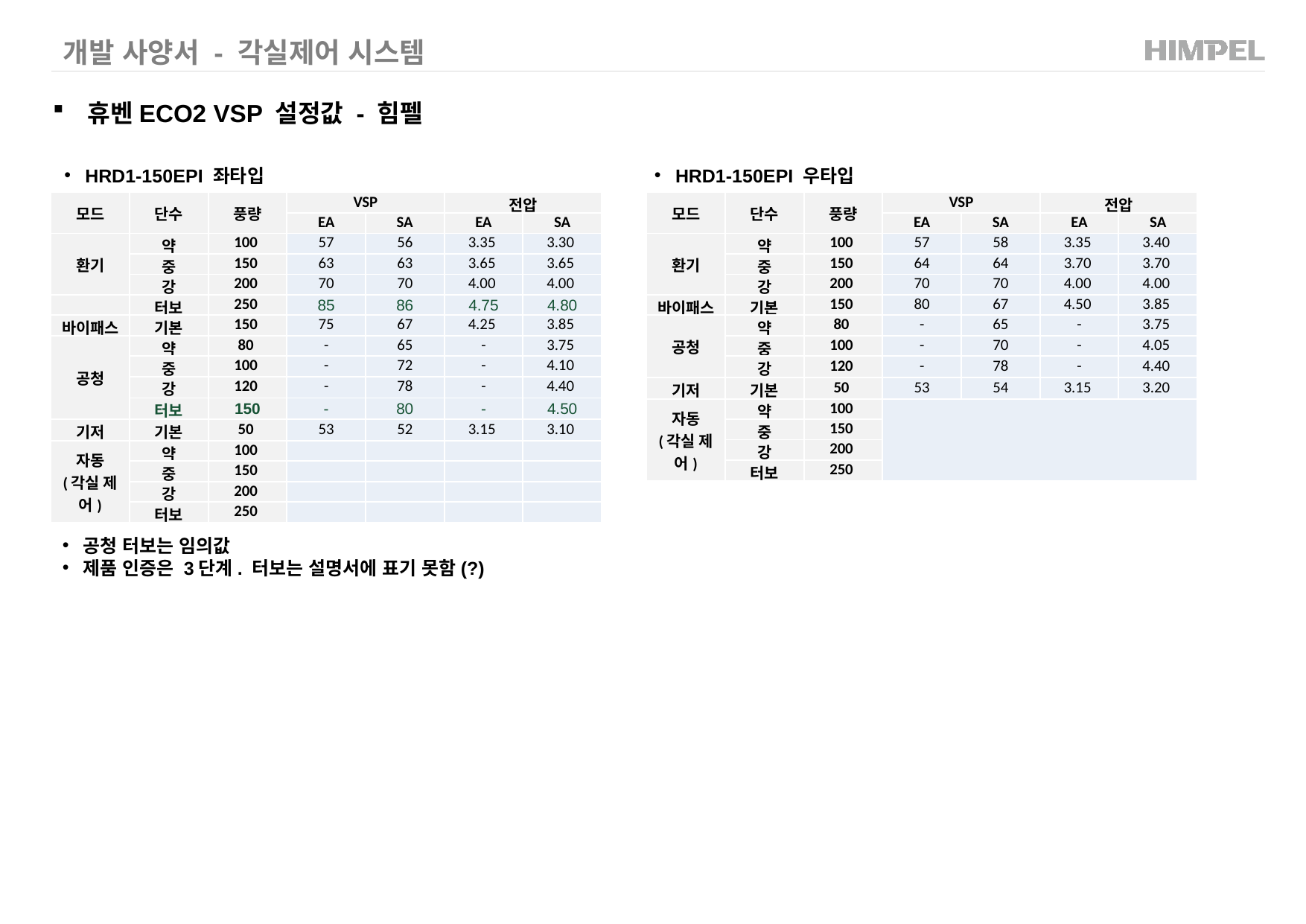

개발 사양서 - 각실제어 시스템
휴벤ECO2 VSP 설정값 - 힘펠
HRD1-150EPI 우타입
HRD1-150EPI 좌타입
| 모드 | 단수 | 풍량 | VSP |  | 전압 |  |
| --- | --- | --- | --- | --- | --- | --- |
|  |  |  | EA | SA | EA | SA |
| 환기 | 약 | 100 | 57 | 56 | 3.35 | 3.30 |
|  | 중 | 150 | 63 | 63 | 3.65 | 3.65 |
|  | 강 | 200 | 70 | 70 | 4.00 | 4.00 |
|  | 터보 | 250 | 85 | 86 | 4.75 | 4.80 |
| 바이패스 | 기본 | 150 | 75 | 67 | 4.25 | 3.85 |
| 공청 | 약 | 80 | - | 65 | - | 3.75 |
|  | 중 | 100 | - | 72 | - | 4.10 |
|  | 강 | 120 | - | 78 | - | 4.40 |
|  | 터보 | 150 | - | 80 | - | 4.50 |
| 기저 | 기본 | 50 | 53 | 52 | 3.15 | 3.10 |
| 자동 (각실 제어) | 약 | 100 |  |  |  |  |
|  | 중 | 150 |  |  |  |  |
|  | 강 | 200 |  |  |  |  |
|  | 터보 | 250 |  |  |  |  |
| 모드 | 단수 | 풍량 | VSP |  | 전압 |  |
| --- | --- | --- | --- | --- | --- | --- |
|  |  |  | EA | SA | EA | SA |
| 환기 | 약 | 100 | 57 | 58 | 3.35 | 3.40 |
|  | 중 | 150 | 64 | 64 | 3.70 | 3.70 |
|  | 강 | 200 | 70 | 70 | 4.00 | 4.00 |
| 바이패스 | 기본 | 150 | 80 | 67 | 4.50 | 3.85 |
| 공청 | 약 | 80 | - | 65 | - | 3.75 |
|  | 중 | 100 | - | 70 | - | 4.05 |
|  | 강 | 120 | - | 78 | - | 4.40 |
| 기저 | 기본 | 50 | 53 | 54 | 3.15 | 3.20 |
| 자동 (각실 제어) | 약 | 100 |  |  |  |  |
|  | 중 | 150 |  |  |  |  |
|  | 강 | 200 |  |  |  |  |
|  | 터보 | 250 |  |  |  |  |
공청 터보는 임의값
제품 인증은 3단계. 터보는 설명서에 표기 못함(?)